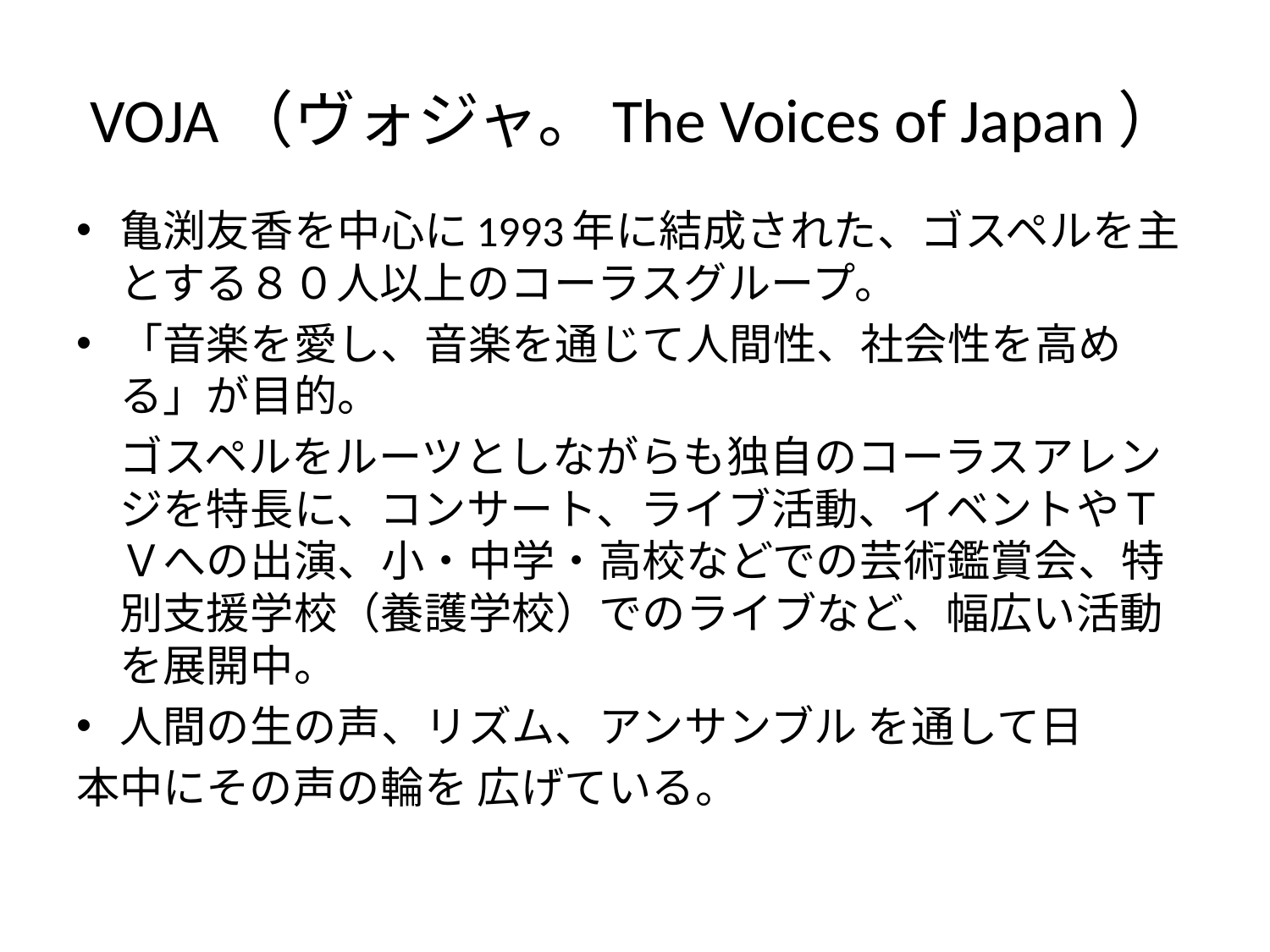

# VOJA（ヴォジャ。The Voices of Japan）
亀渕友香を中心に1993年に結成された、ゴスペルを主とする８０人以上のコーラスグループ。
「音楽を愛し、音楽を通じて人間性、社会性を高める」が目的。
	ゴスペルをルーツとしながらも独自のコーラスアレンジを特長に、コンサート、ライブ活動、イベントやＴＶへの出演、小・中学・高校などでの芸術鑑賞会、特別支援学校（養護学校）でのライブなど、幅広い活動を展開中。
人間の生の声、リズム、アンサンブル を通して日
本中にその声の輪を 広げている。